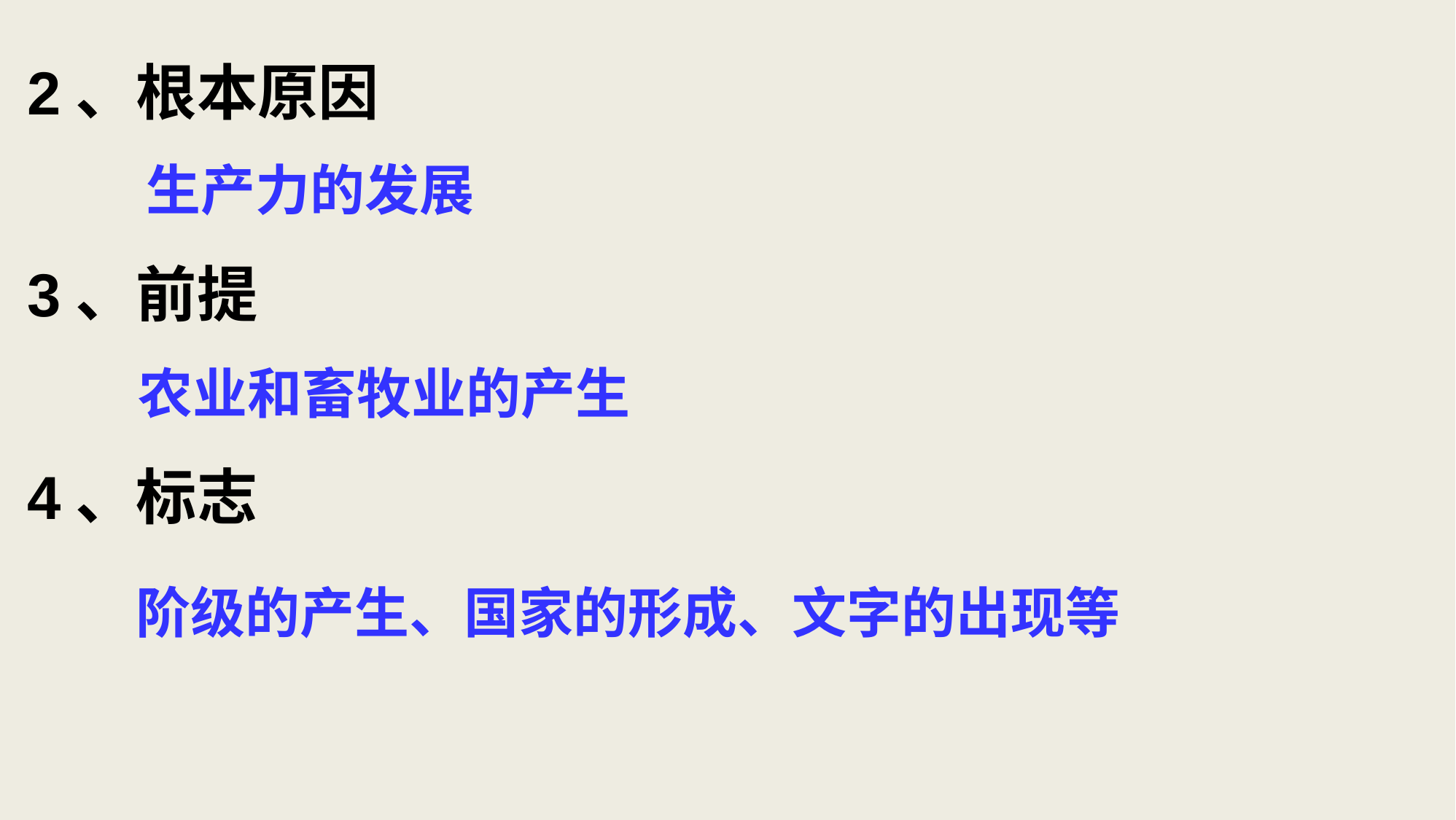

2、根本原因
生产力的发展
3、前提
农业和畜牧业的产生
4、标志
阶级的产生、国家的形成、文字的出现等